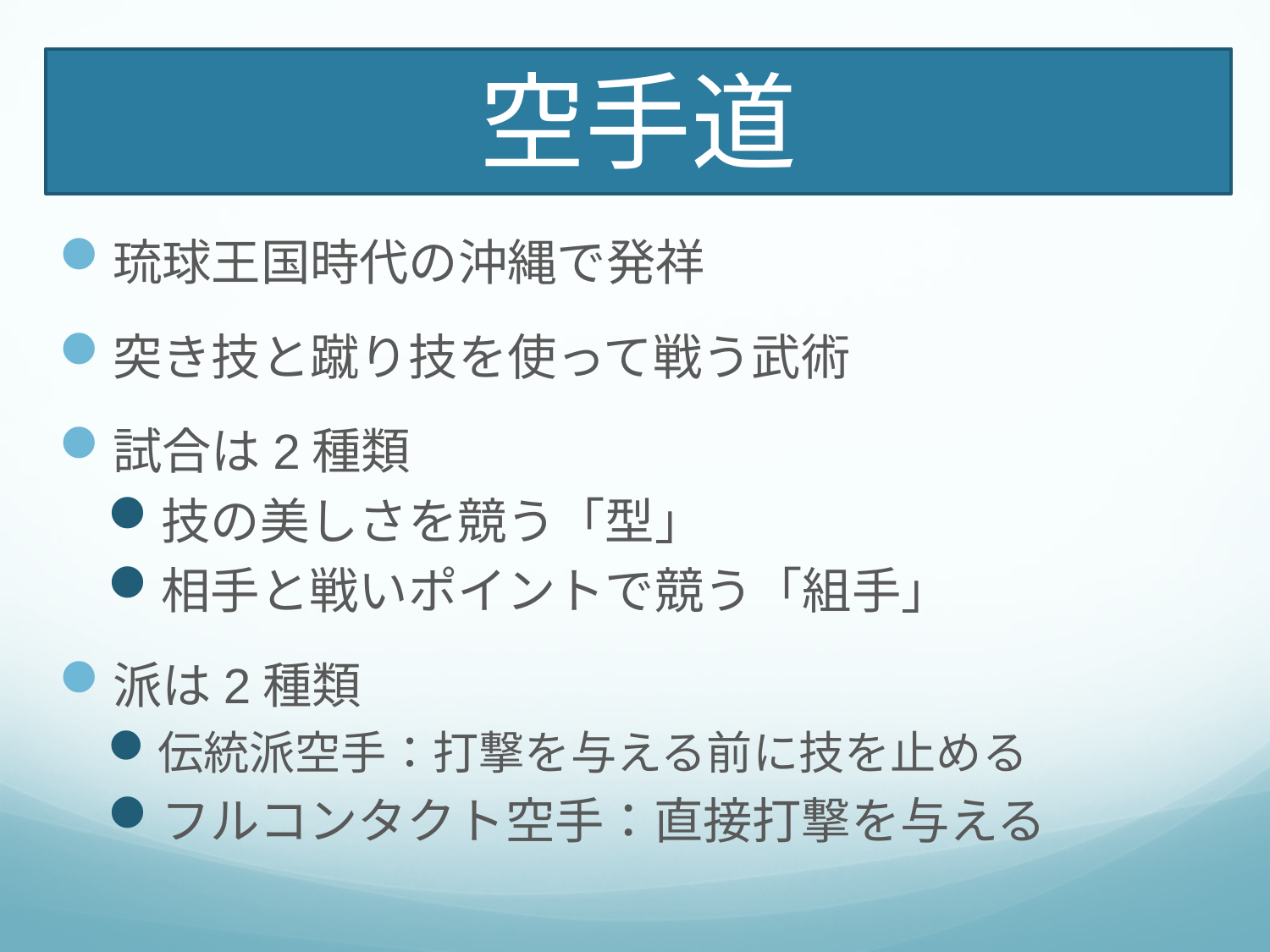

空手道
琉球王国時代の沖縄で発祥
突き技と蹴り技を使って戦う武術
試合は2種類
技の美しさを競う「型」
相手と戦いポイントで競う「組手」
派は2種類
伝統派空手：打撃を与える前に技を止める
フルコンタクト空手：直接打撃を与える